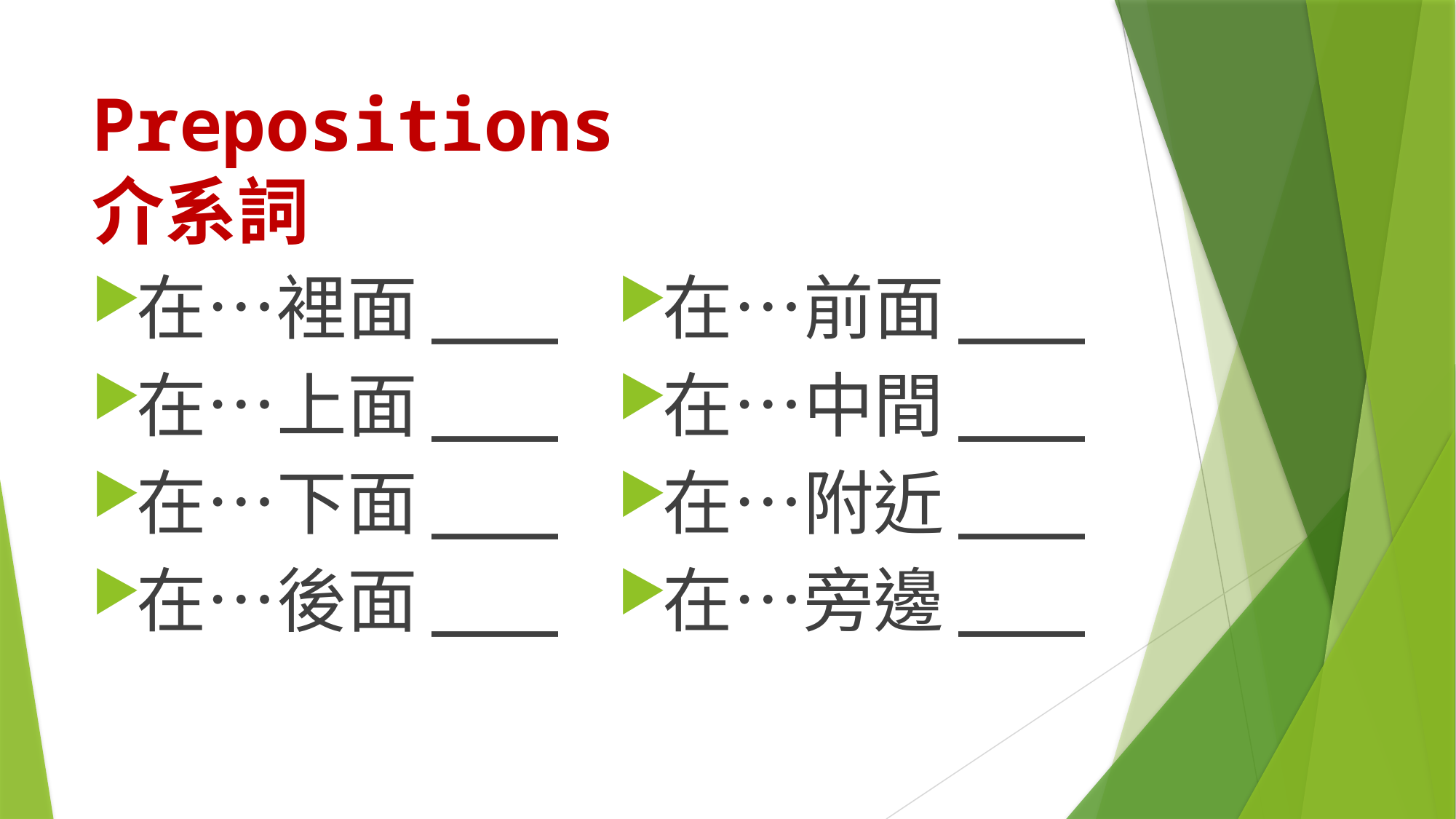

# Prepositions 介系詞
在…裡面___
在…上面___
在…下面___
在…後面___
在…前面___
在…中間___
在…附近___
在…旁邊___